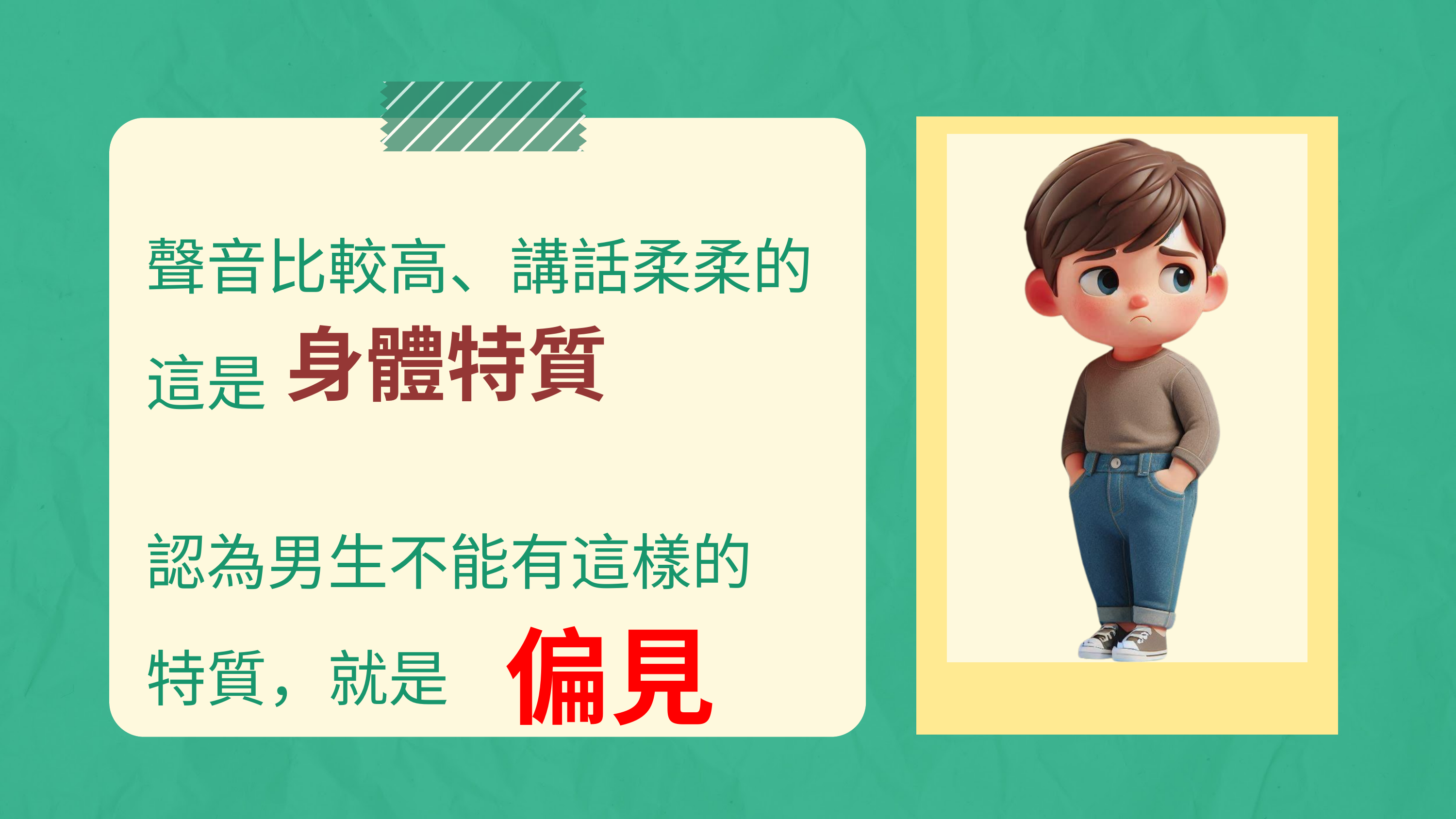

聲音比較高、講話柔柔的
這是

認為男生不能有這樣的
特質，就是
身體特質
偏見